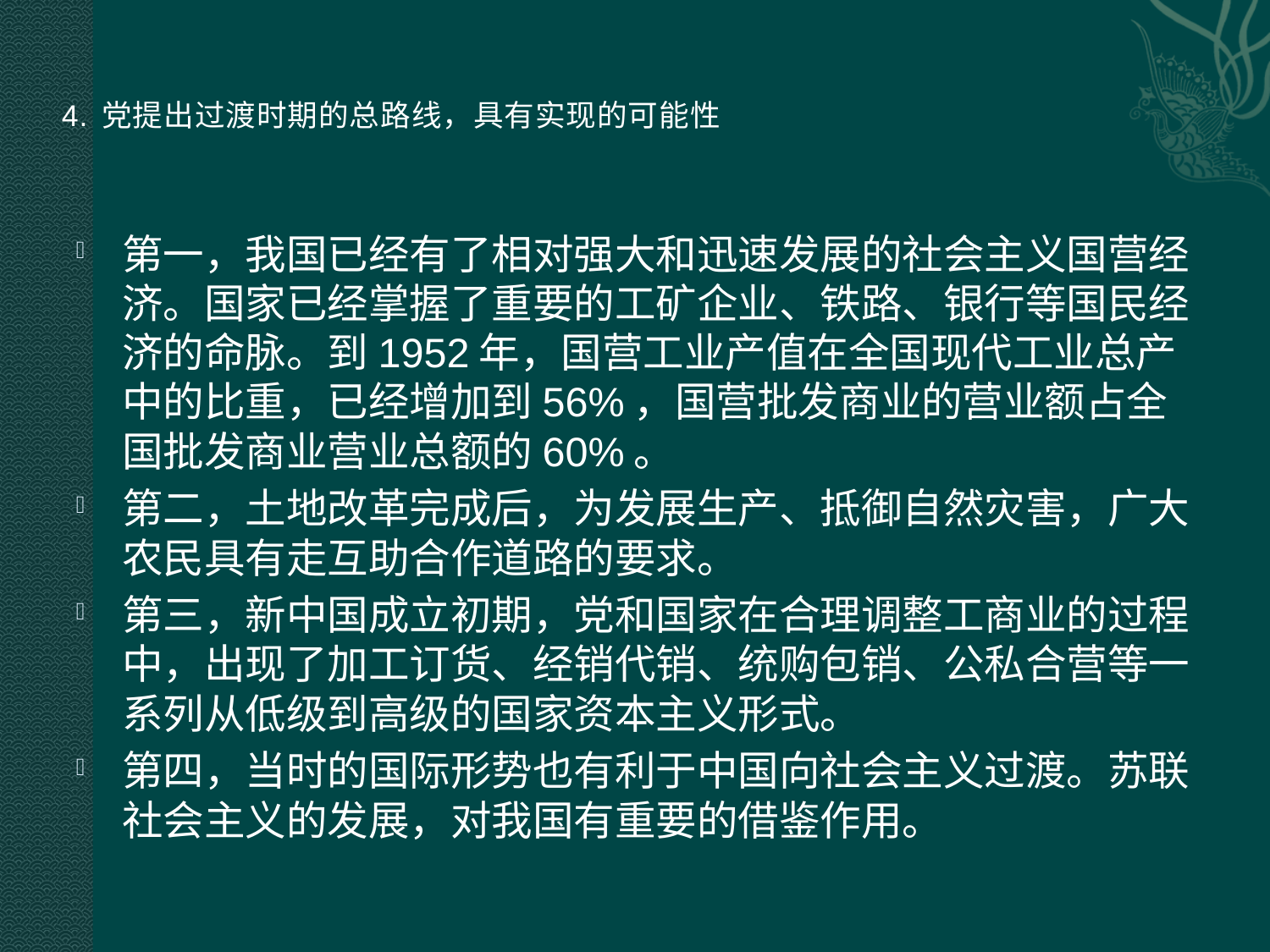

# 4. 党提出过渡时期的总路线，具有实现的可能性
第一，我国已经有了相对强大和迅速发展的社会主义国营经济。国家已经掌握了重要的工矿企业、铁路、银行等国民经济的命脉。到1952年，国营工业产值在全国现代工业总产中的比重，已经增加到56%，国营批发商业的营业额占全国批发商业营业总额的60%。
第二，土地改革完成后，为发展生产、抵御自然灾害，广大农民具有走互助合作道路的要求。
第三，新中国成立初期，党和国家在合理调整工商业的过程中，出现了加工订货、经销代销、统购包销、公私合营等一系列从低级到高级的国家资本主义形式。
第四，当时的国际形势也有利于中国向社会主义过渡。苏联社会主义的发展，对我国有重要的借鉴作用。